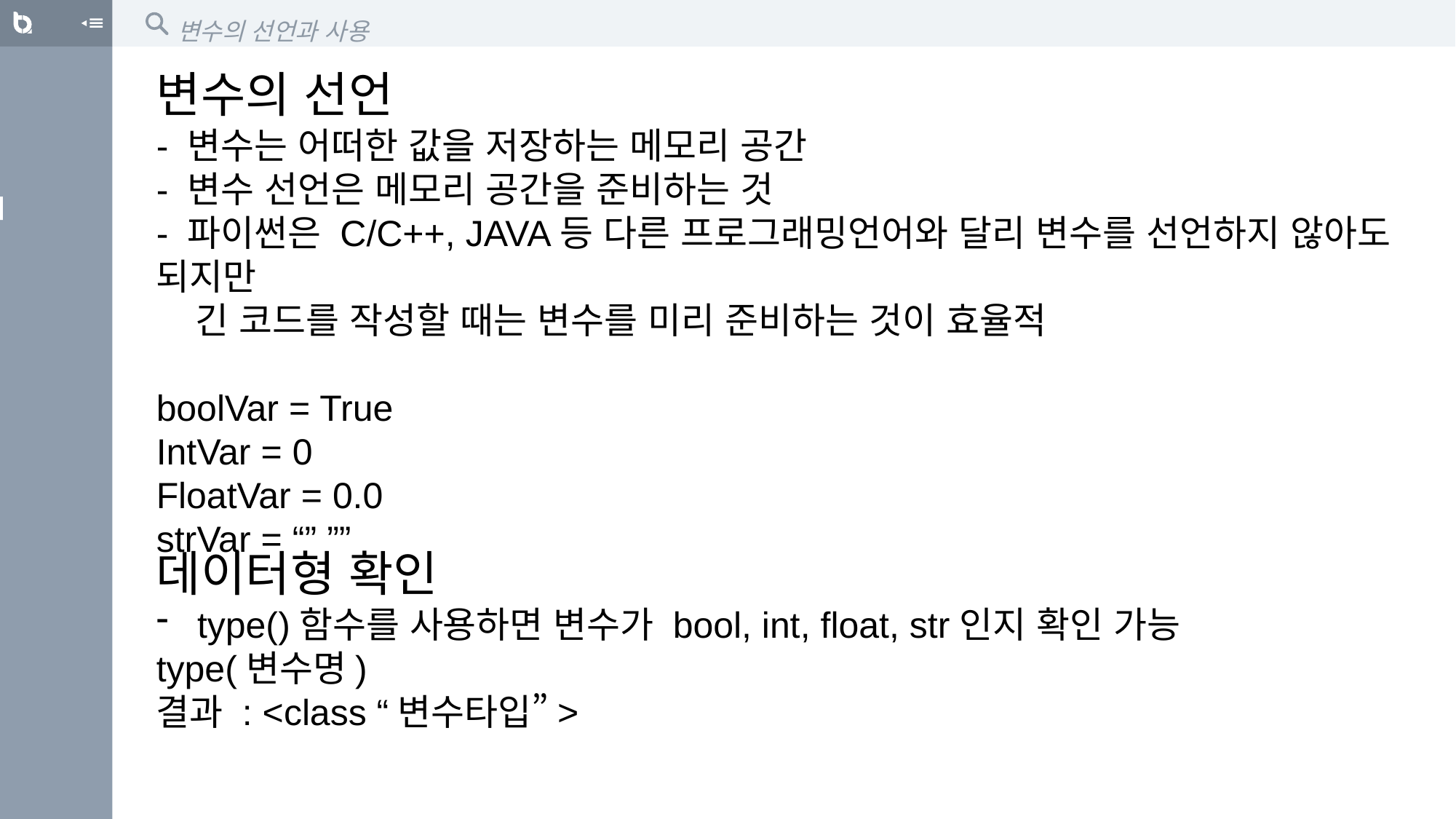

변수의 선언과 사용

변수의 선언
- 변수는 어떠한 값을 저장하는 메모리 공간
- 변수 선언은 메모리 공간을 준비하는 것
- 파이썬은 C/C++, JAVA등 다른 프로그래밍언어와 달리 변수를 선언하지 않아도 되지만
   긴 코드를 작성할 때는 변수를 미리 준비하는 것이 효율적

boolVar = True
IntVar = 0
FloatVar = 0.0
strVar = “” ””

데이터형 확인
type()함수를 사용하면 변수가 bool, int, float, str인지 확인 가능
type(변수명)
결과 : <class “변수타입”>